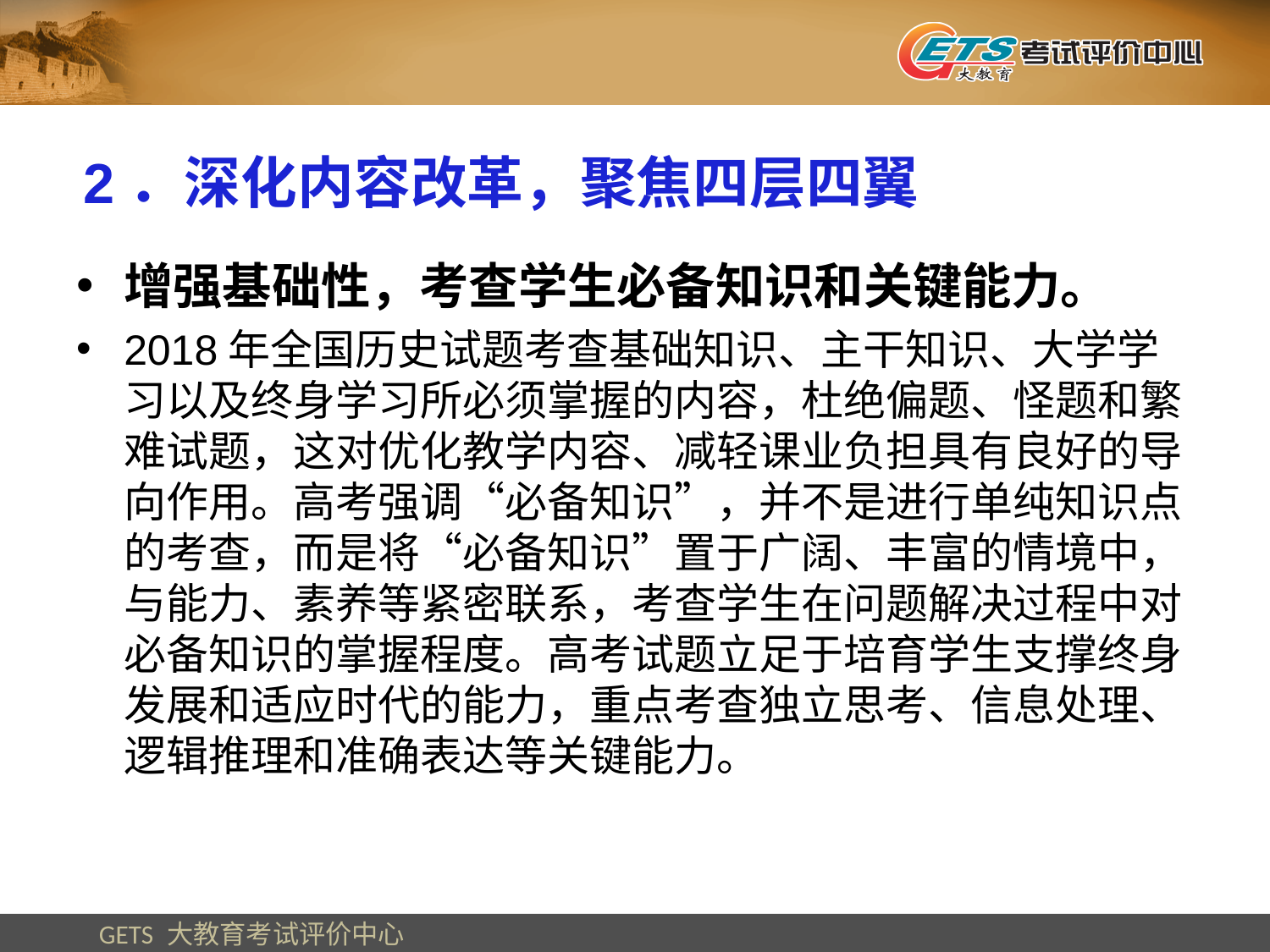

2．深化内容改革，聚焦四层四翼
增强基础性，考查学生必备知识和关键能力。
2018年全国历史试题考查基础知识、主干知识、大学学习以及终身学习所必须掌握的内容，杜绝偏题、怪题和繁难试题，这对优化教学内容、减轻课业负担具有良好的导向作用。高考强调“必备知识”，并不是进行单纯知识点的考查，而是将“必备知识”置于广阔、丰富的情境中，与能力、素养等紧密联系，考查学生在问题解决过程中对必备知识的掌握程度。高考试题立足于培育学生支撑终身发展和适应时代的能力，重点考查独立思考、信息处理、逻辑推理和准确表达等关键能力。